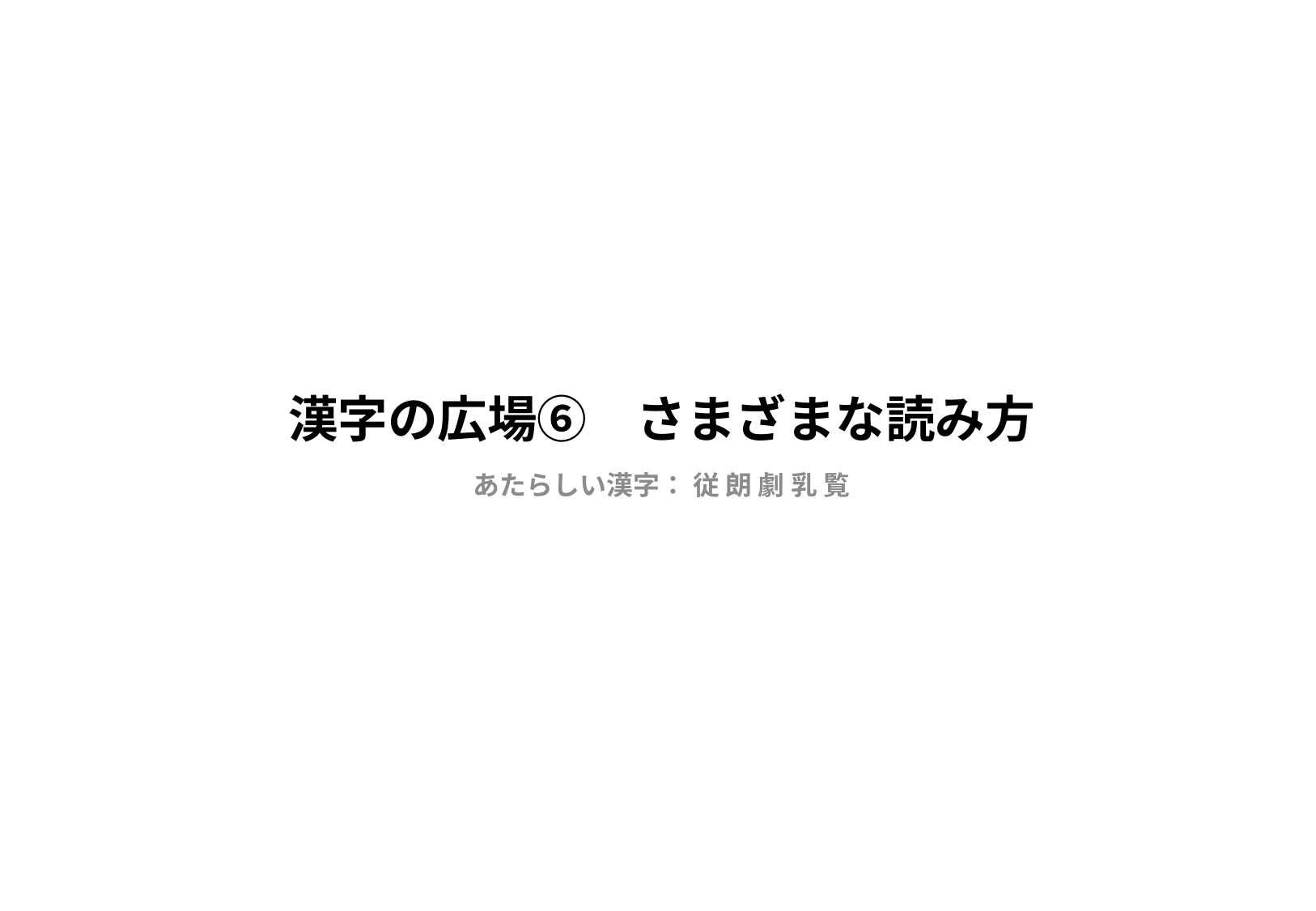

# 漢字の広場⑥　さまざまな読み方
あたらしい漢字： 従 朗 劇 乳 覧